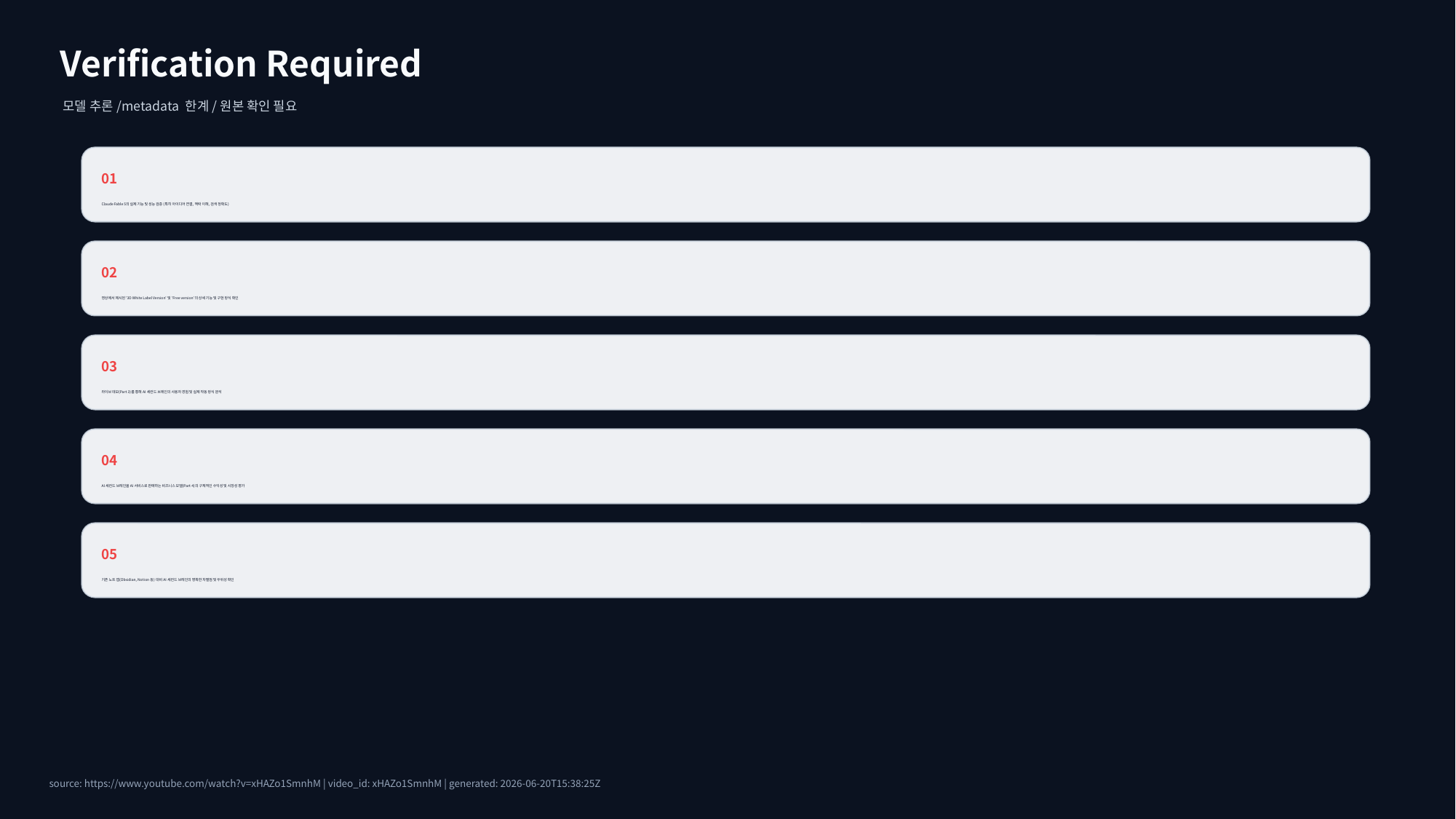

Verification Required
모델 추론/metadata 한계/원본 확인 필요

01
Claude Fable 5의 실제 기능 및 성능 검증 (특히 아이디어 연결, 맥락 이해, 검색 정확도)

02
영상에서 제시된 '3D White Label Version' 및 'Free version'의 상세 기능 및 구현 방식 확인

03
라이브 데모(Part 3)를 통해 AI 세컨드 브레인의 사용자 경험 및 실제 작동 방식 분석

04
AI 세컨드 브레인을 AI 서비스로 판매하는 비즈니스 모델(Part 4)의 구체적인 수익성 및 시장성 평가

05
기존 노트 앱(Obsidian, Notion 등) 대비 AI 세컨드 브레인의 명확한 차별점 및 우위성 확인
source: https://www.youtube.com/watch?v=xHAZo1SmnhM | video_id: xHAZo1SmnhM | generated: 2026-06-20T15:38:25Z